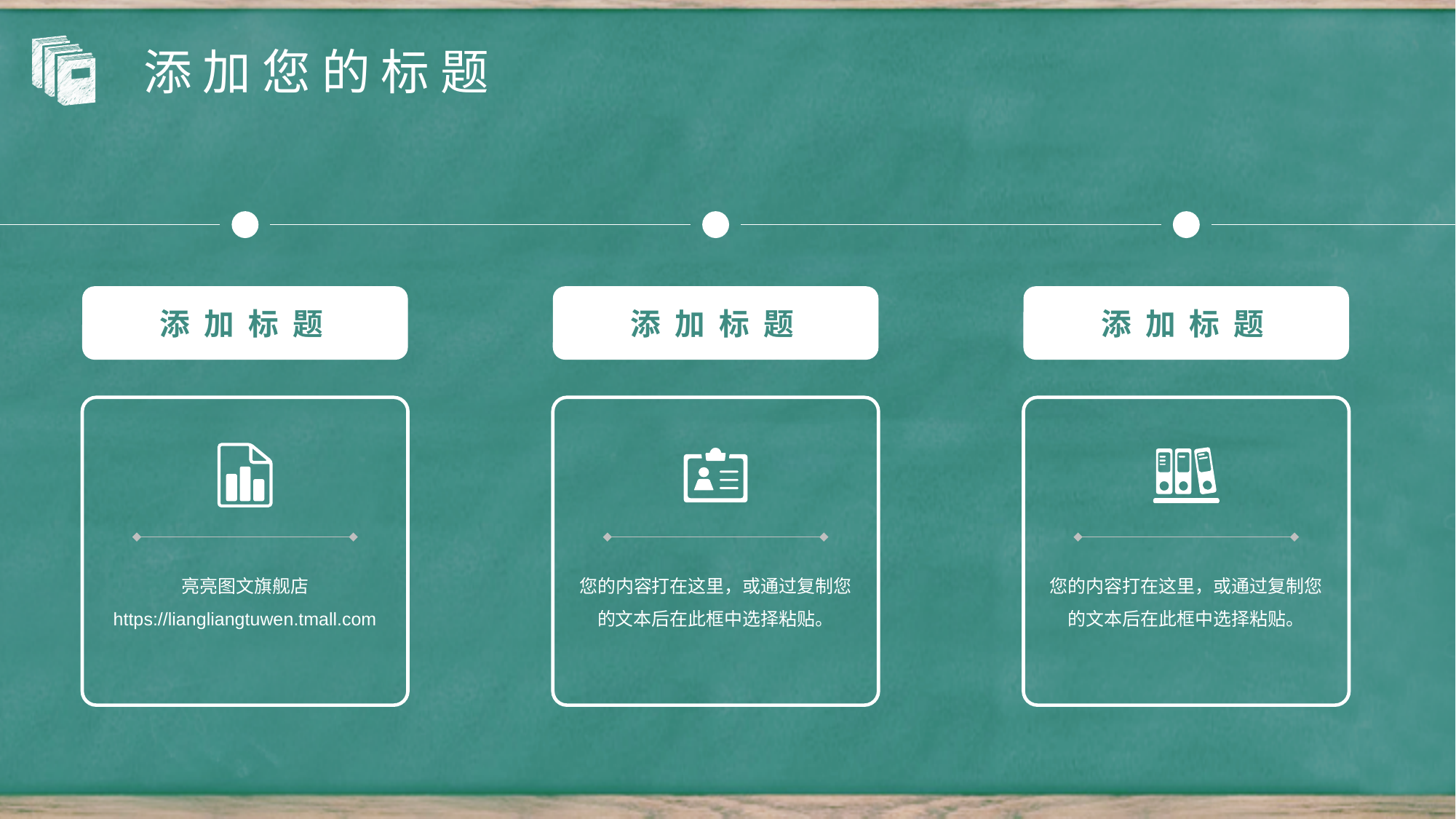

添 加 您 的 标 题

添  加  标  题
添  加  标  题
添  加  标  题

亮亮图文旗舰店
https://liangliangtuwen.tmall.com

您的内容打在这里，或通过复制您的文本后在此框中选择粘贴。

您的内容打在这里，或通过复制您的文本后在此框中选择粘贴。